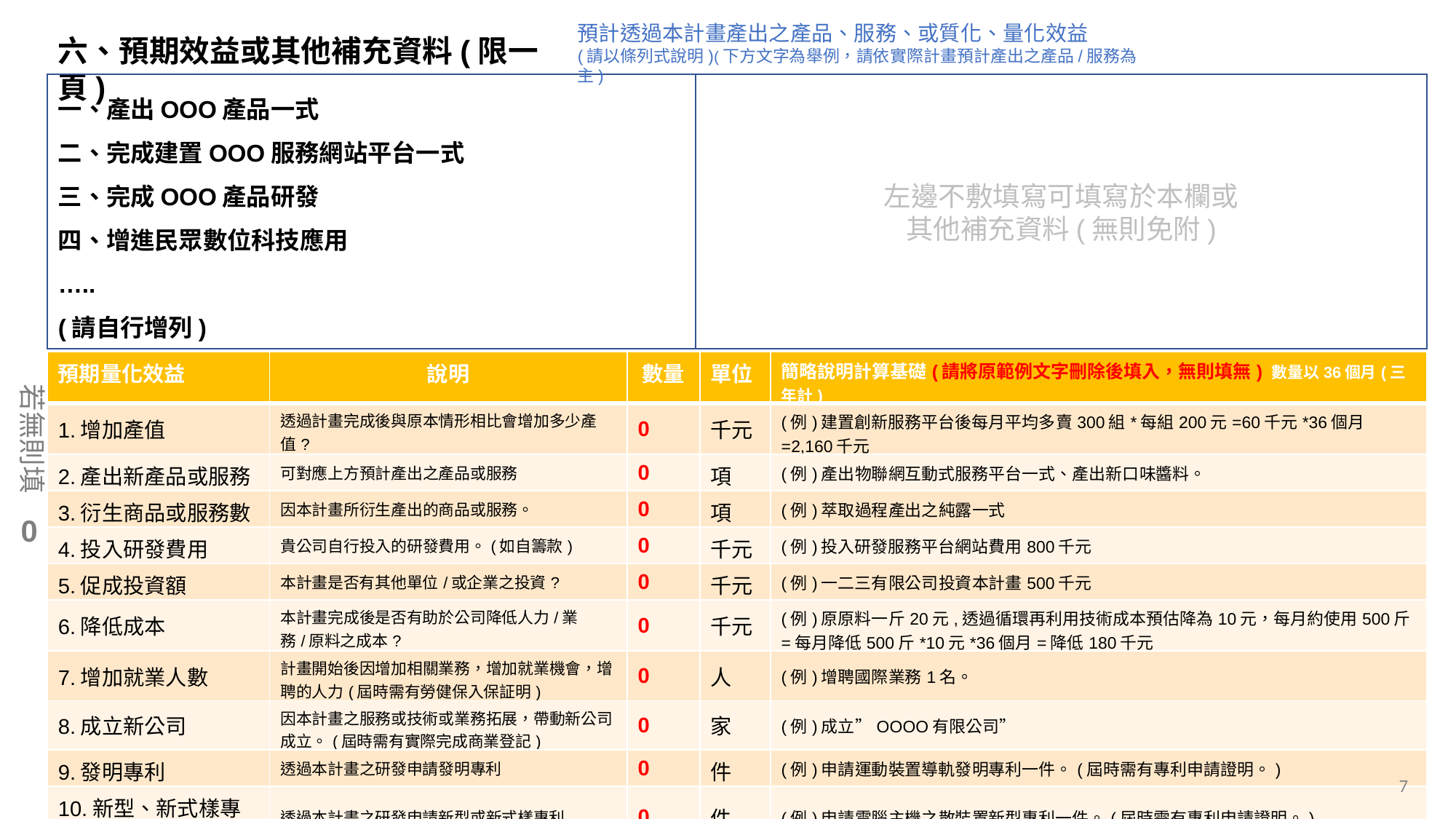

預計透過本計畫產出之產品、服務、或質化、量化效益
(請以條列式說明)(下方文字為舉例，請依實際計畫預計產出之產品/服務為主)
六、預期效益或其他補充資料(限一頁)
左邊不敷填寫可填寫於本欄或
其他補充資料(無則免附)
一、產出OOO產品一式
二、完成建置OOO服務網站平台一式
三、完成OOO產品研發
四、增進民眾數位科技應用
…..
(請自行增列)

| 預期量化效益 | 說明 | 數量 | 單位 | 簡略說明計算基礎(請將原範例文字刪除後填入，無則填無) 數量以36個月(三年計) |
| --- | --- | --- | --- | --- |
| 1.增加產值 | 透過計畫完成後與原本情形相比會增加多少產值? | 0 | 千元 | (例)建置創新服務平台後每月平均多賣300組\*每組200元=60千元\*36個月=2,160千元 |
| 2.產出新產品或服務 | 可對應上方預計產出之產品或服務 | 0 | 項 | (例)產出物聯網互動式服務平台一式、產出新口味醬料。 |
| 3.衍生商品或服務數 | 因本計畫所衍生產出的商品或服務。 | 0 | 項 | (例)萃取過程產出之純露一式 |
| 4.投入研發費用 | 貴公司自行投入的研發費用。(如自籌款) | 0 | 千元 | (例)投入研發服務平台網站費用800千元 |
| 5.促成投資額 | 本計畫是否有其他單位/或企業之投資? | 0 | 千元 | (例)一二三有限公司投資本計畫500千元 |
| 6.降低成本 | 本計畫完成後是否有助於公司降低人力/業務/原料之成本? | 0 | 千元 | (例)原原料一斤20元,透過循環再利用技術成本預估降為10元，每月約使用500斤=每月降低500斤\*10元\*36個月=降低180千元 |
| 7.增加就業人數 | 計畫開始後因增加相關業務，增加就業機會，增聘的人力(屆時需有勞健保入保証明) | 0 | 人 | (例)增聘國際業務1名。 |
| 8.成立新公司 | 因本計畫之服務或技術或業務拓展，帶動新公司成立。(屆時需有實際完成商業登記) | 0 | 家 | (例)成立”OOOO有限公司” |
| 9.發明專利 | 透過本計畫之研發申請發明專利 | 0 | 件 | (例)申請運動裝置導軌發明專利一件。(屆時需有專利申請證明。) |
| 10.新型、新式樣專利 | 透過本計畫之研發申請新型或新式樣專利 | 0 | 件 | (例)申請電腦主機之散裝置新型專利一件。(屆時需有專利申請證明。) |
若無則填
0
7